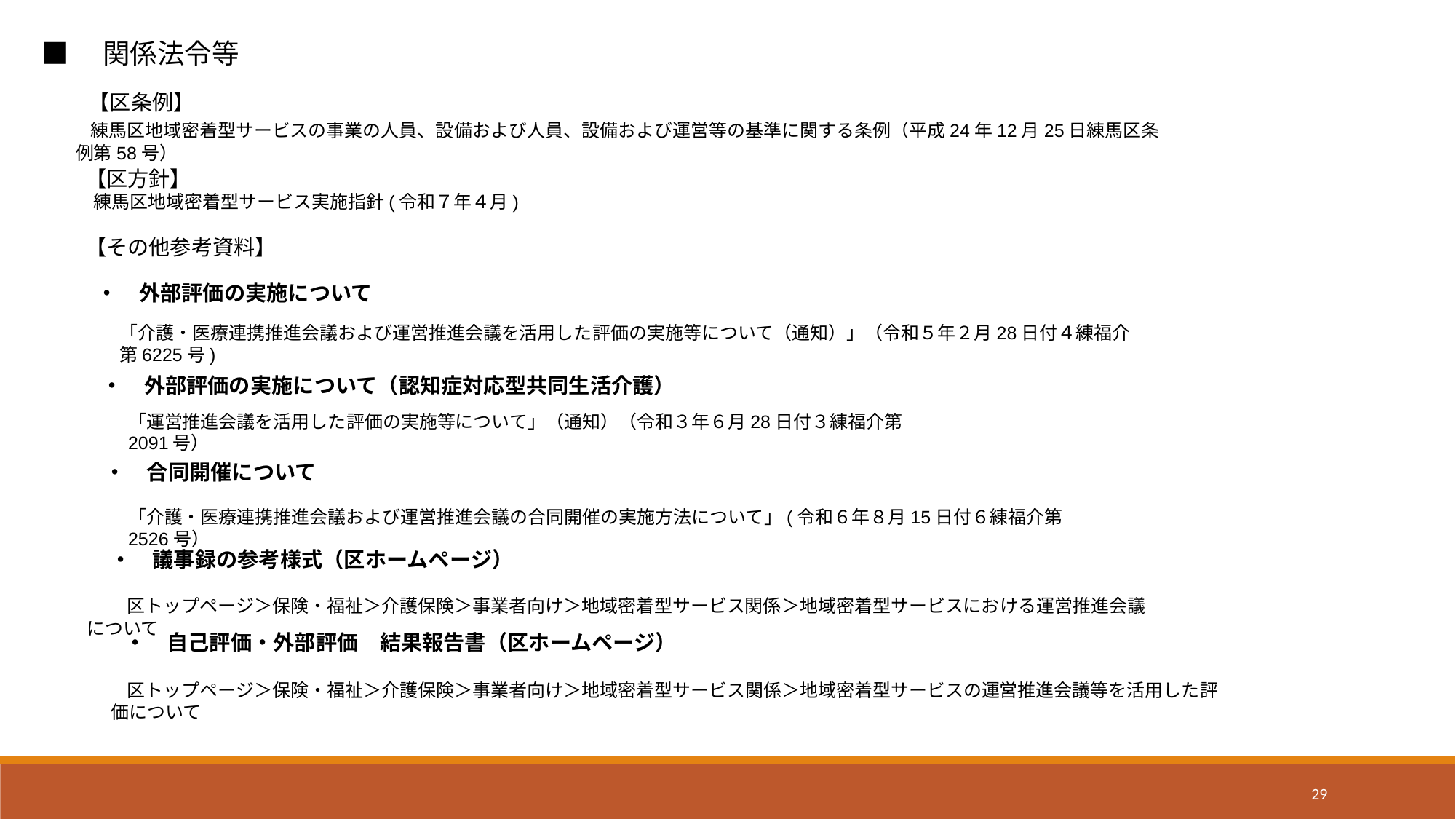

■　関係法令等
 【区条例】
  練馬区地域密着型サービスの事業の人員、設備および人員、設備および運営等の基準に関する条例（平成24年12月25日練馬区条例第58号）

【区方針】
 練馬区地域密着型サービス実施指針(令和７年４月)
【その他参考資料】
　      ・　外部評価の実施について

「介護・医療連携推進会議および運営推進会議を活用した評価の実施等について（通知）」（令和５年２月28日付４練福介第6225号)
・　外部評価の実施について（認知症対応型共同生活介護）
「運営推進会議を活用した評価の実施等について」（通知）（令和３年６月28日付３練福介第2091号）
 ・　合同開催について
「介護・医療連携推進会議および運営推進会議の合同開催の実施方法について」(令和６年８月15日付６練福介第2526号）

　 ・　議事録の参考様式（区ホームページ）

　    区トップページ＞保険・福祉＞介護保険＞事業者向け＞地域密着型サービス関係＞地域密着型サービスにおける運営推進会議について
　　・　自己評価・外部評価　結果報告書（区ホームページ）
   区トップページ＞保険・福祉＞介護保険＞事業者向け＞地域密着型サービス関係＞地域密着型サービスの運営推進会議等を活用した評価について
29